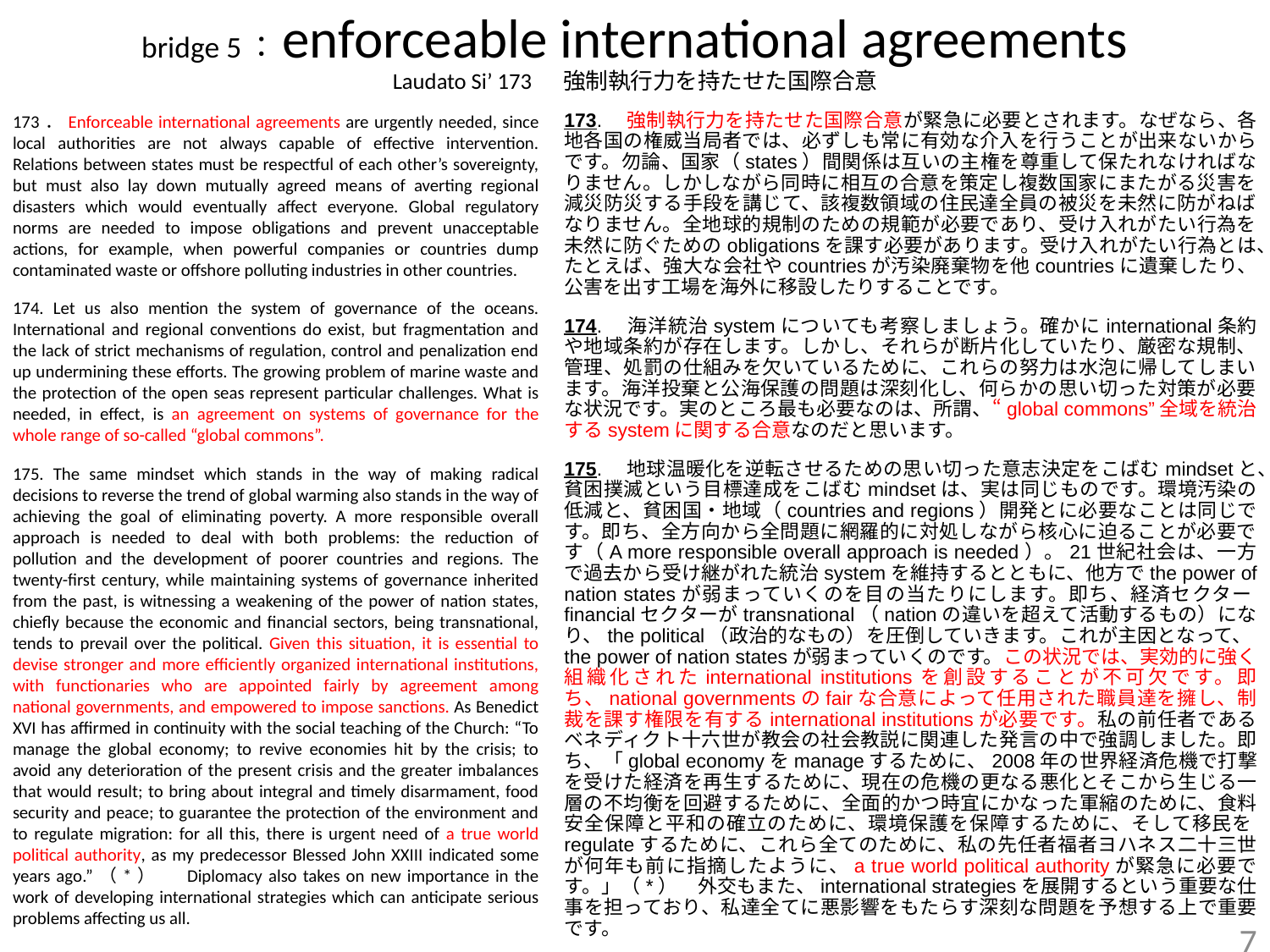

# bridge 5：enforceable international agreements Laudato Si’ 173 　強制執行力を持たせた国際合意
173．Enforceable international agreements are urgently needed, since local authorities are not always capable of effective intervention. Relations between states must be respectful of each other’s sovereignty, but must also lay down mutually agreed means of averting regional disasters which would eventually affect everyone. Global regulatory norms are needed to impose obligations and prevent unacceptable actions, for example, when powerful companies or countries dump contaminated waste or offshore polluting industries in other countries.
174. Let us also mention the system of governance of the oceans. International and regional conventions do exist, but fragmentation and the lack of strict mechanisms of regulation, control and penalization end up undermining these efforts. The growing problem of marine waste and the protection of the open seas represent particular challenges. What is needed, in effect, is an agreement on systems of governance for the whole range of so-called “global commons”.
175. The same mindset which stands in the way of making radical decisions to reverse the trend of global warming also stands in the way of achieving the goal of eliminating poverty. A more responsible overall approach is needed to deal with both problems: the reduction of pollution and the development of poorer countries and regions. The twenty-first century, while maintaining systems of governance inherited from the past, is witnessing a weakening of the power of nation states, chiefly because the economic and financial sectors, being transnational, tends to prevail over the political. Given this situation, it is essential to devise stronger and more efficiently organized international institutions, with functionaries who are appointed fairly by agreement among national governments, and empowered to impose sanctions. As Benedict XVI has affirmed in continuity with the social teaching of the Church: “To manage the global economy; to revive economies hit by the crisis; to avoid any deterioration of the present crisis and the greater imbalances that would result; to bring about integral and timely disarmament, food security and peace; to guarantee the protection of the environment and to regulate migration: for all this, there is urgent need of a true world political authority, as my predecessor Blessed John XXIII indicated some years ago.”（*）　 Diplomacy also takes on new importance in the work of developing international strategies which can anticipate serious problems affecting us all.
173.　強制執行力を持たせた国際合意が緊急に必要とされます。なぜなら、各地各国の権威当局者では、必ずしも常に有効な介入を行うことが出来ないからです。勿論、国家（states）間関係は互いの主権を尊重して保たれなければなりません。しかしながら同時に相互の合意を策定し複数国家にまたがる災害を減災防災する手段を講じて、該複数領域の住民達全員の被災を未然に防がねばなりません。全地球的規制のための規範が必要であり、受け入れがたい行為を未然に防ぐためのobligationsを課す必要があります。受け入れがたい行為とは、たとえば、強大な会社やcountriesが汚染廃棄物を他countriesに遺棄したり、公害を出す工場を海外に移設したりすることです。
174.　海洋統治systemについても考察しましょう。確かにinternational条約や地域条約が存在します。しかし、それらが断片化していたり、厳密な規制、管理、処罰の仕組みを欠いているために、これらの努力は水泡に帰してしまいます。海洋投棄と公海保護の問題は深刻化し、何らかの思い切った対策が必要な状況です。実のところ最も必要なのは、所謂、“global commons”全域を統治するsystemに関する合意なのだと思います。
175.　地球温暖化を逆転させるための思い切った意志決定をこばむmindsetと、貧困撲滅という目標達成をこばむmindsetは、実は同じものです。環境汚染の低減と、貧困国・地域（countries and regions）開発とに必要なことは同じです。即ち、全方向から全問題に網羅的に対処しながら核心に迫ることが必要です（A more responsible overall approach is needed）。21世紀社会は、一方で過去から受け継がれた統治systemを維持するとともに、他方でthe power of nation statesが弱まっていくのを目の当たりにします。即ち、経済セクターfinancialセクターがtransnational（nationの違いを超えて活動するもの）になり、the political（政治的なもの）を圧倒していきます。これが主因となって、the power of nation statesが弱まっていくのです。この状況では、実効的に強く組織化されたinternational institu­tionsを創設することが不可欠です。即ち、national governmentsのfairな合意によって任用された職員達を擁し、制裁を課す権限を有するinternational institu­tionsが必要です。私の前任者であるベネディクト十六世が教会の社会教説に関連した発言の中で強調しました。即ち、「global economyをmanageするために、2008年の世界経済危機で打撃を受けた経済を再生するために、現在の危機の更なる悪化とそこから生じる一層の不均衡を回避するために、全面的かつ時宜にかなった軍縮のために、食料安全保障と平和の確立のために、環境保護を保障するために、そして移民をregulateするために、これら全てのために、私の先任者福者ヨハネス二十三世が何年も前に指摘したように、a true world po­litical authorityが緊急に必要です。」（*）　外交もまた、international strategiesを展開するという重要な仕事を担っており、私達全てに悪影響をもたらす深刻な問題を予想する上で重要です。
(*)：Benedict XVI, Encyclical Letter Caritas in Veritate (29 June 2009), 67、『真理に根ざした愛』67
7